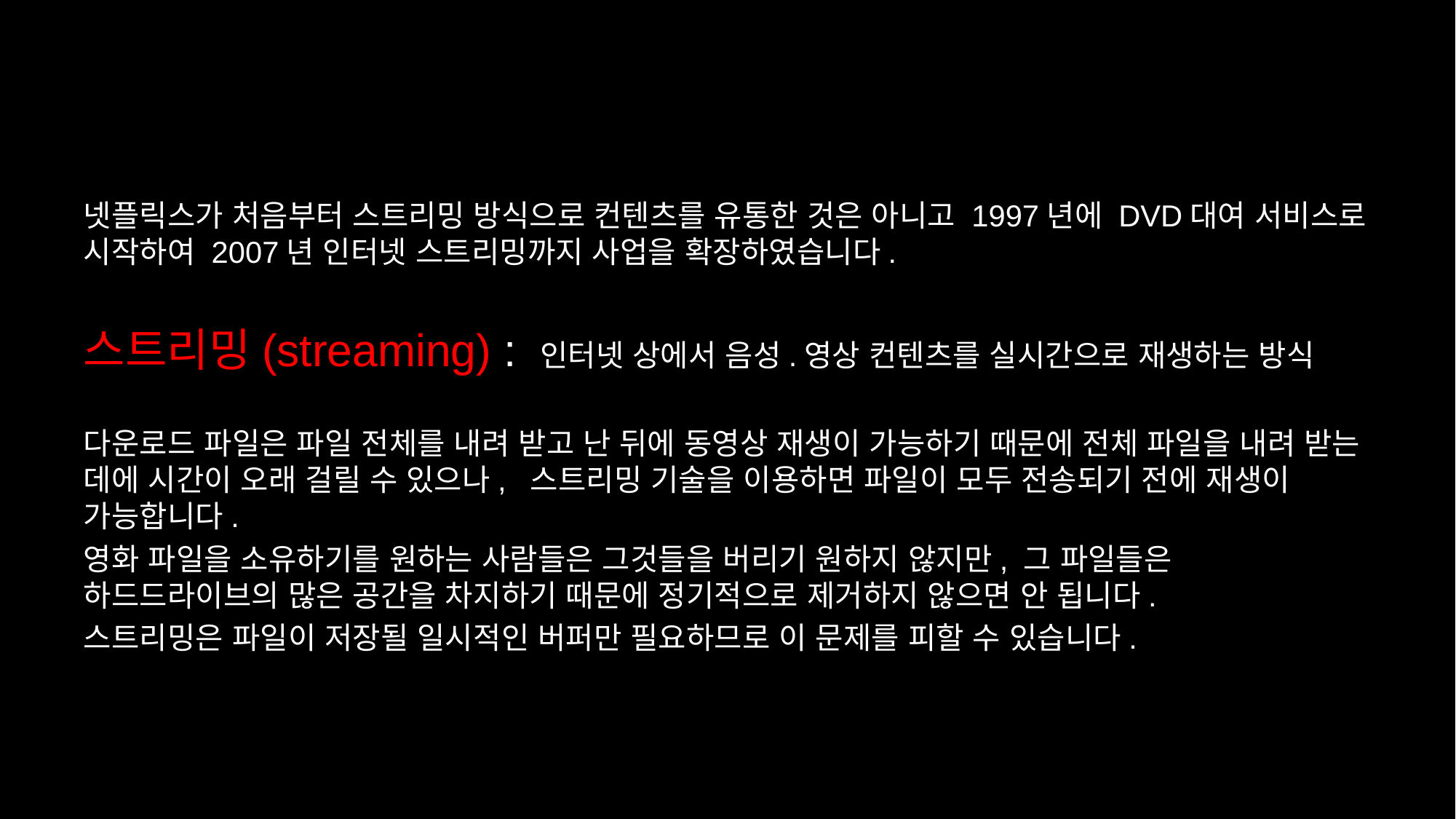

넷플릭스가 처음부터 스트리밍 방식으로 컨텐츠를 유통한 것은 아니고 1997년에 DVD대여 서비스로 시작하여 2007년 인터넷 스트리밍까지 사업을 확장하였습니다.

스트리밍(streaming) : 인터넷 상에서 음성.영상 컨텐츠를 실시간으로 재생하는 방식

다운로드 파일은 파일 전체를 내려 받고 난 뒤에 동영상 재생이 가능하기 때문에 전체 파일을 내려 받는 데에 시간이 오래 걸릴 수 있으나,  스트리밍 기술을 이용하면 파일이 모두 전송되기 전에 재생이 가능합니다.
영화 파일을 소유하기를 원하는 사람들은 그것들을 버리기 원하지 않지만, 그 파일들은 하드드라이브의 많은 공간을 차지하기 때문에 정기적으로 제거하지 않으면 안 됩니다.
스트리밍은 파일이 저장될 일시적인 버퍼만 필요하므로 이 문제를 피할 수 있습니다.